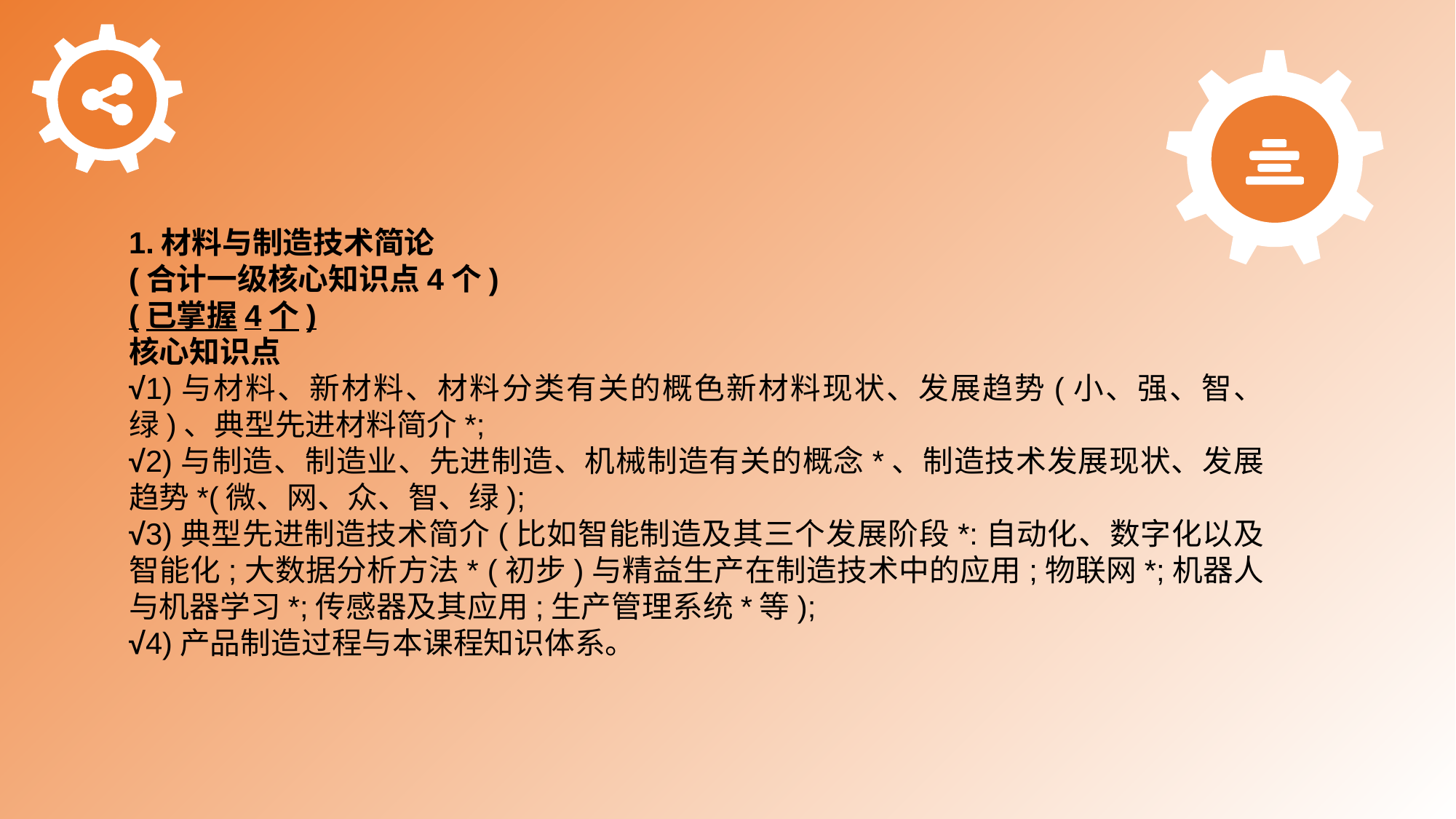

1.材料与制造技术简论
(合计一级核心知识点4个)
(已掌握4个)
核心知识点
√1)与材料、新材料、材料分类有关的概色新材料现状、发展趋势(小、强、智、绿)、典型先进材料简介*;
√2)与制造、制造业、先进制造、机械制造有关的概念*、制造技术发展现状、发展趋势*(微、网、众、智、绿);
√3)典型先进制造技术简介(比如智能制造及其三个发展阶段*:自动化、数字化以及智能化;大数据分析方法* (初步)与精益生产在制造技术中的应用;物联网*;机器人与机器学习*;传感器及其应用;生产管理系统*等);
√4)产品制造过程与本课程知识体系。